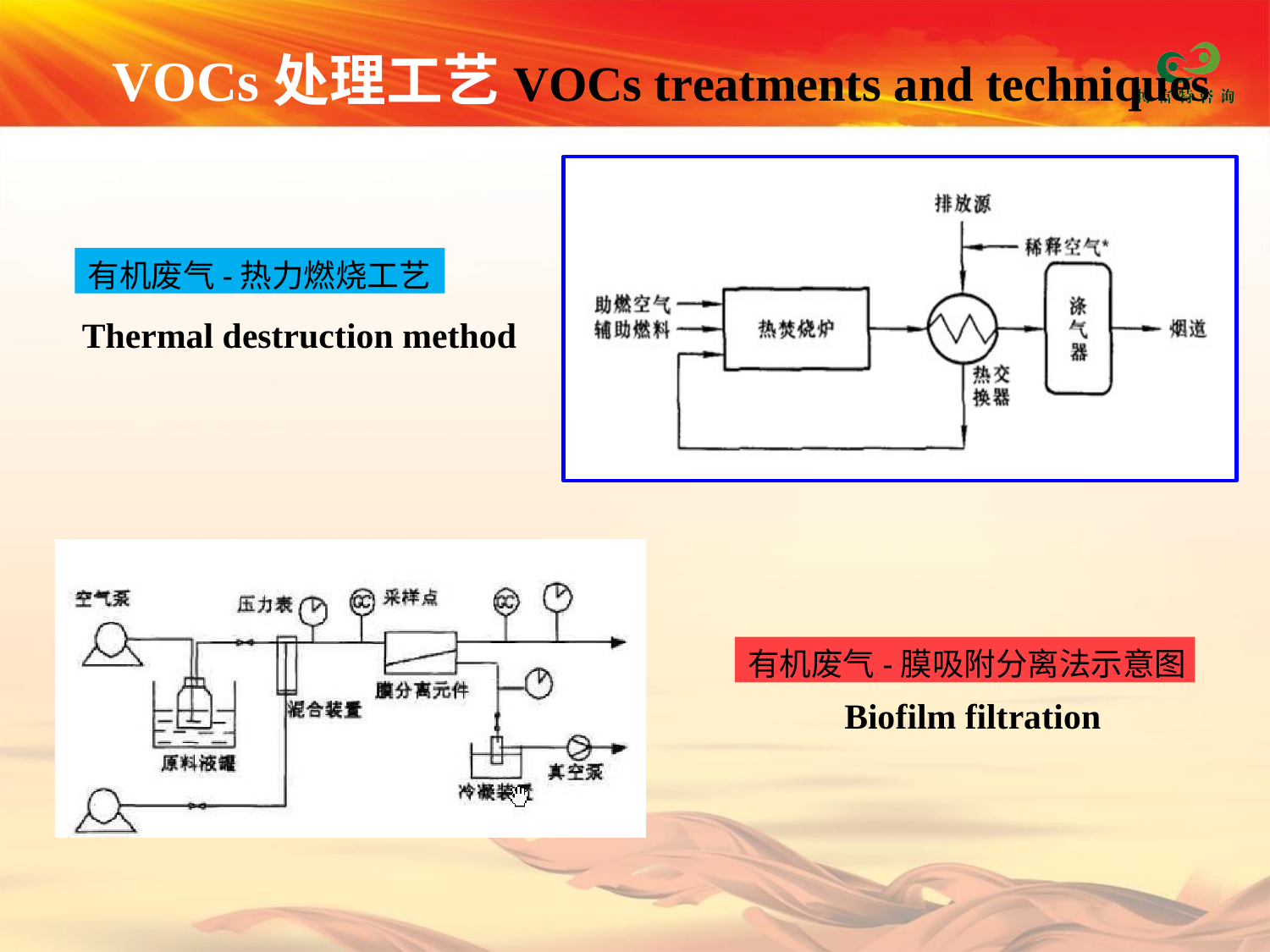

# VOCs处理工艺VOCs treatments and techniques

有机废气-热力燃烧工艺
Thermal destruction method

有机废气-膜吸附分离法示意图
Biofilm filtration